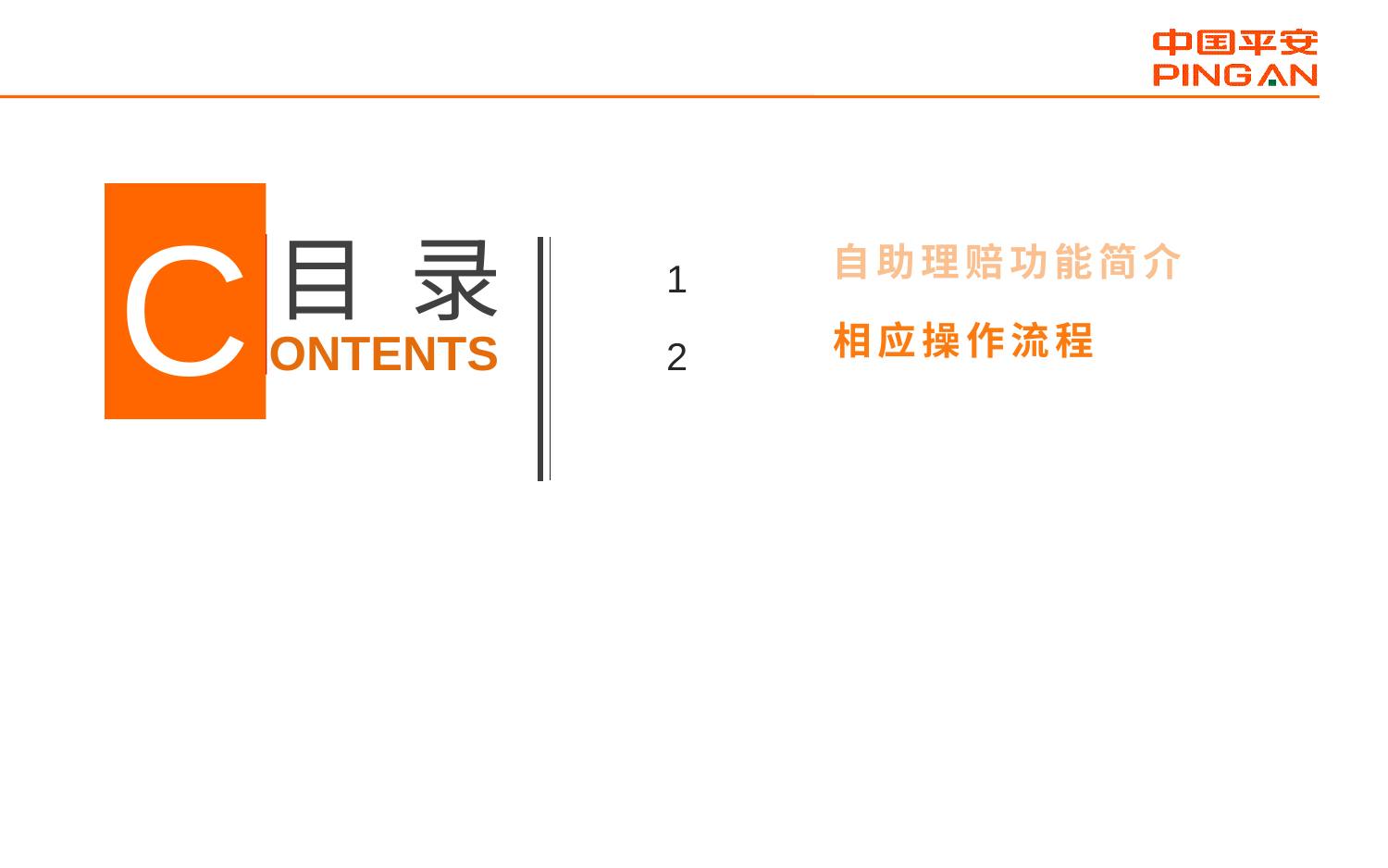

C
目  录

ONTENTS
1

自助理赔功能简介
2

相应操作流程